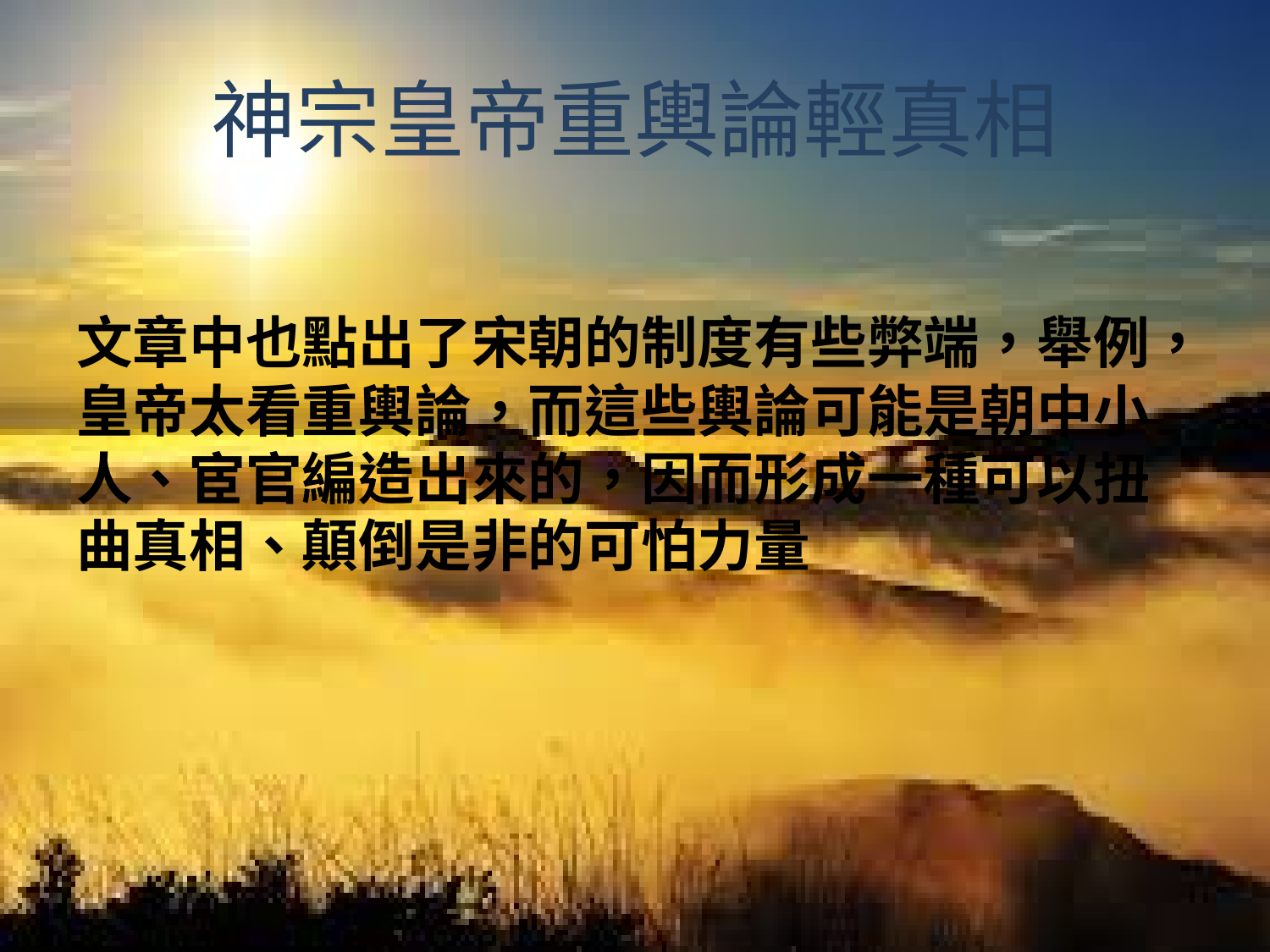

# 神宗皇帝重輿論輕真相

文章中也點出了宋朝的制度有些弊端，舉例，皇帝太看重輿論，而這些輿論可能是朝中小人、宦官編造出來的，因而形成一種可以扭曲真相、顛倒是非的可怕力量